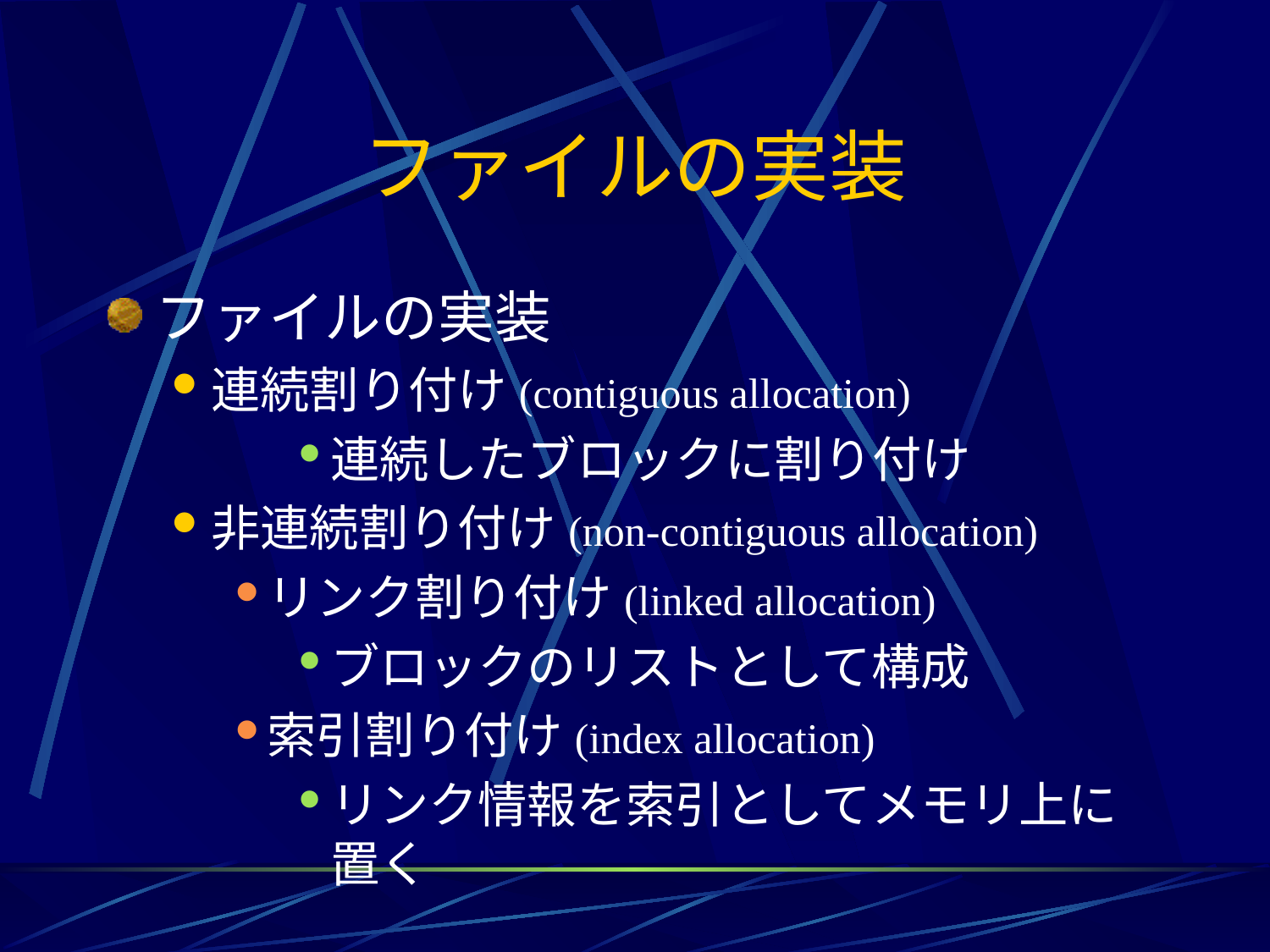

# ファイルの実装
ファイルの実装
連続割り付け(contiguous allocation)
連続したブロックに割り付け
非連続割り付け(non-contiguous allocation)
リンク割り付け(linked allocation)
ブロックのリストとして構成
索引割り付け(index allocation)
リンク情報を索引としてメモリ上に置く